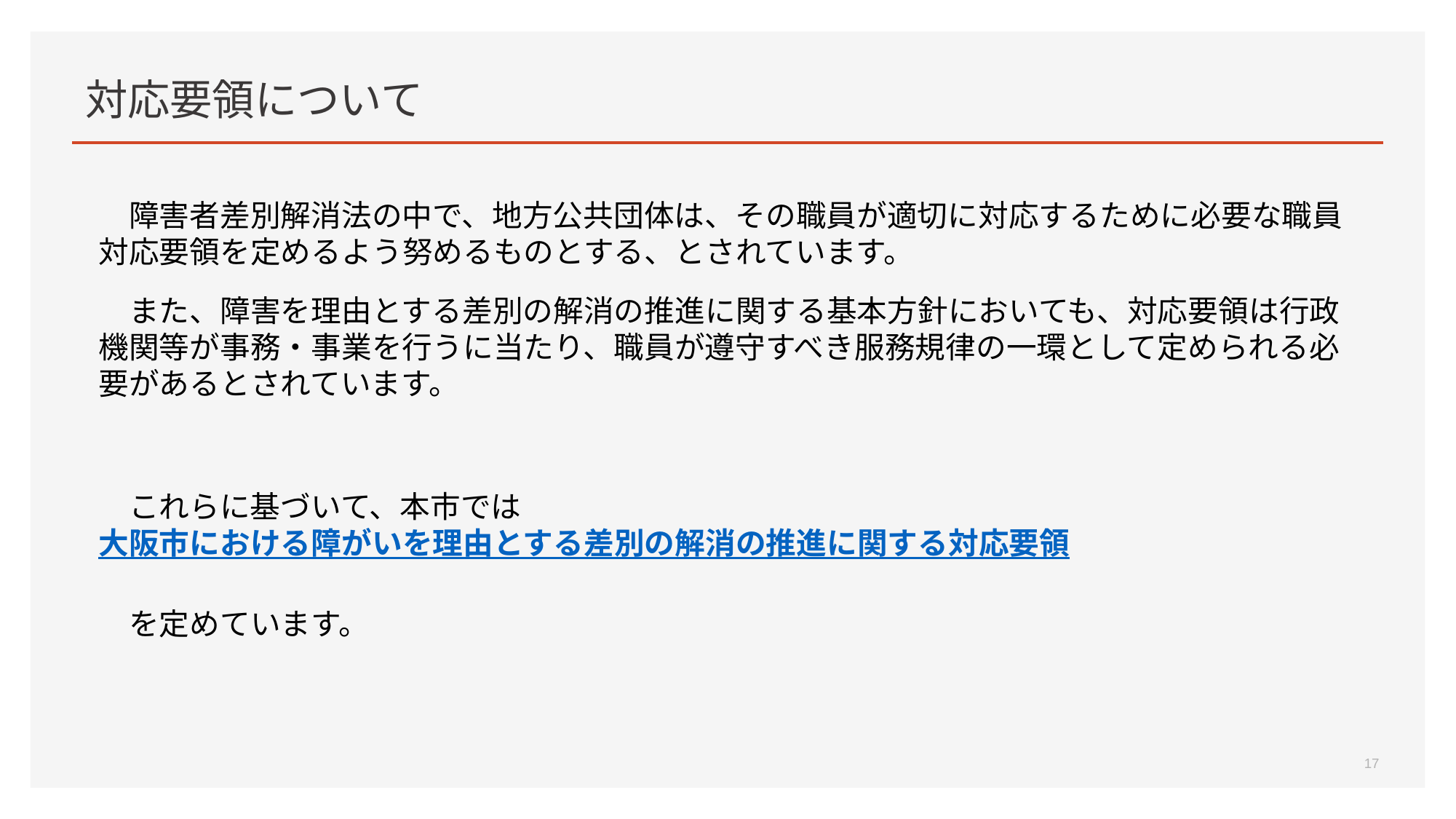

# 対応要領について
　障害者差別解消法の中で、地方公共団体は、その職員が適切に対応するために必要な職員対応要領を定めるよう努めるものとする、とされています。
　また、障害を理由とする差別の解消の推進に関する基本方針においても、対応要領は行政機関等が事務・事業を行うに当たり、職員が遵守すべき服務規律の一環として定められる必要があるとされています。
　これらに基づいて、本市では
大阪市における障がいを理由とする差別の解消の推進に関する対応要領
　　　　　　　　　　　　　　　　　　　　　　　　　　　　　　　　　　　　　　　　　　　　を定めています。
17